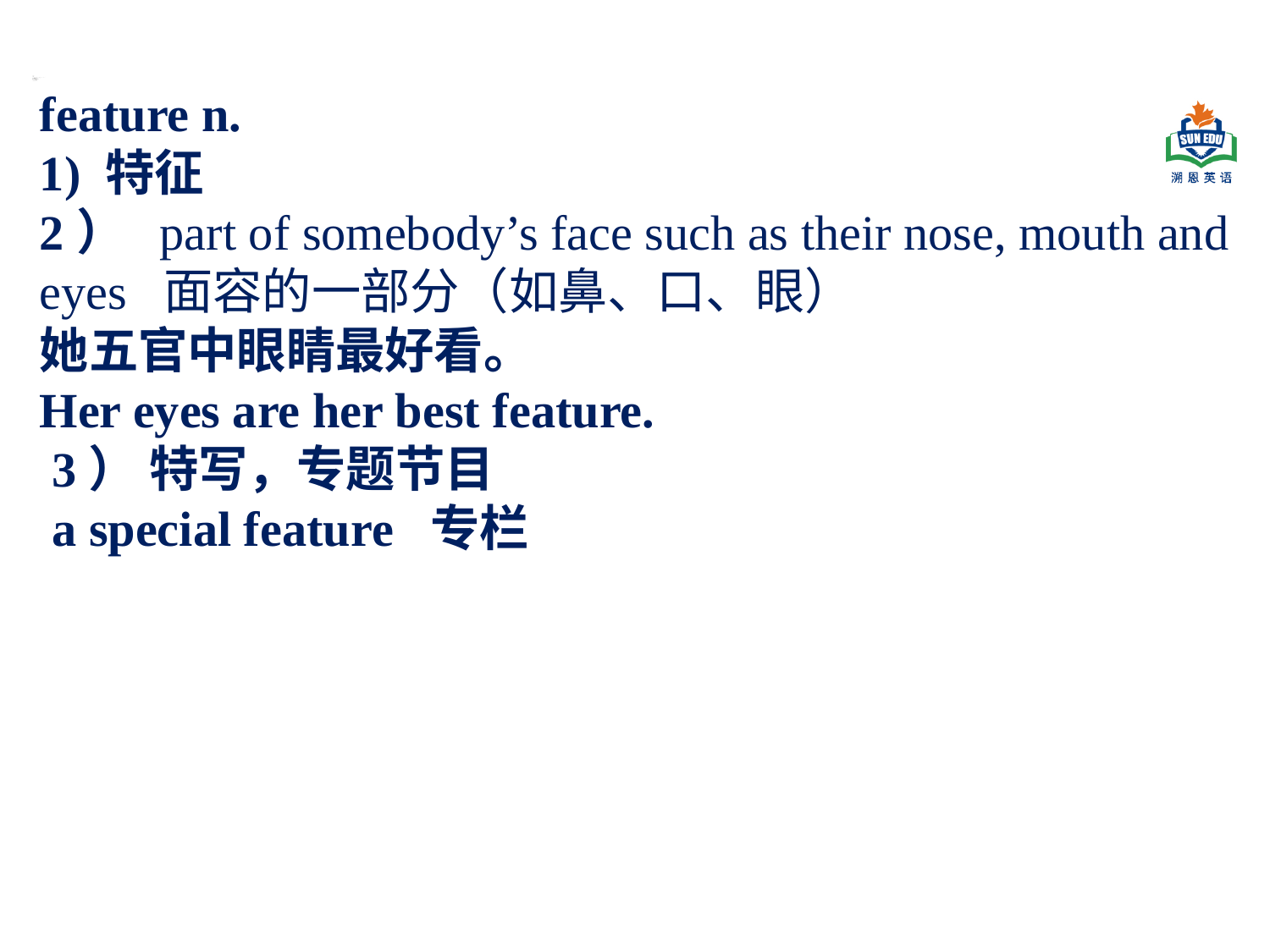

feature n.
1) 特征
2）  part of somebody’s face such as their nose, mouth and eyes  面容的一部分（如鼻、口、眼）
她五官中眼睛最好看。
Her eyes are her best feature.
 3） 特写，专题节目
 a special feature  专栏